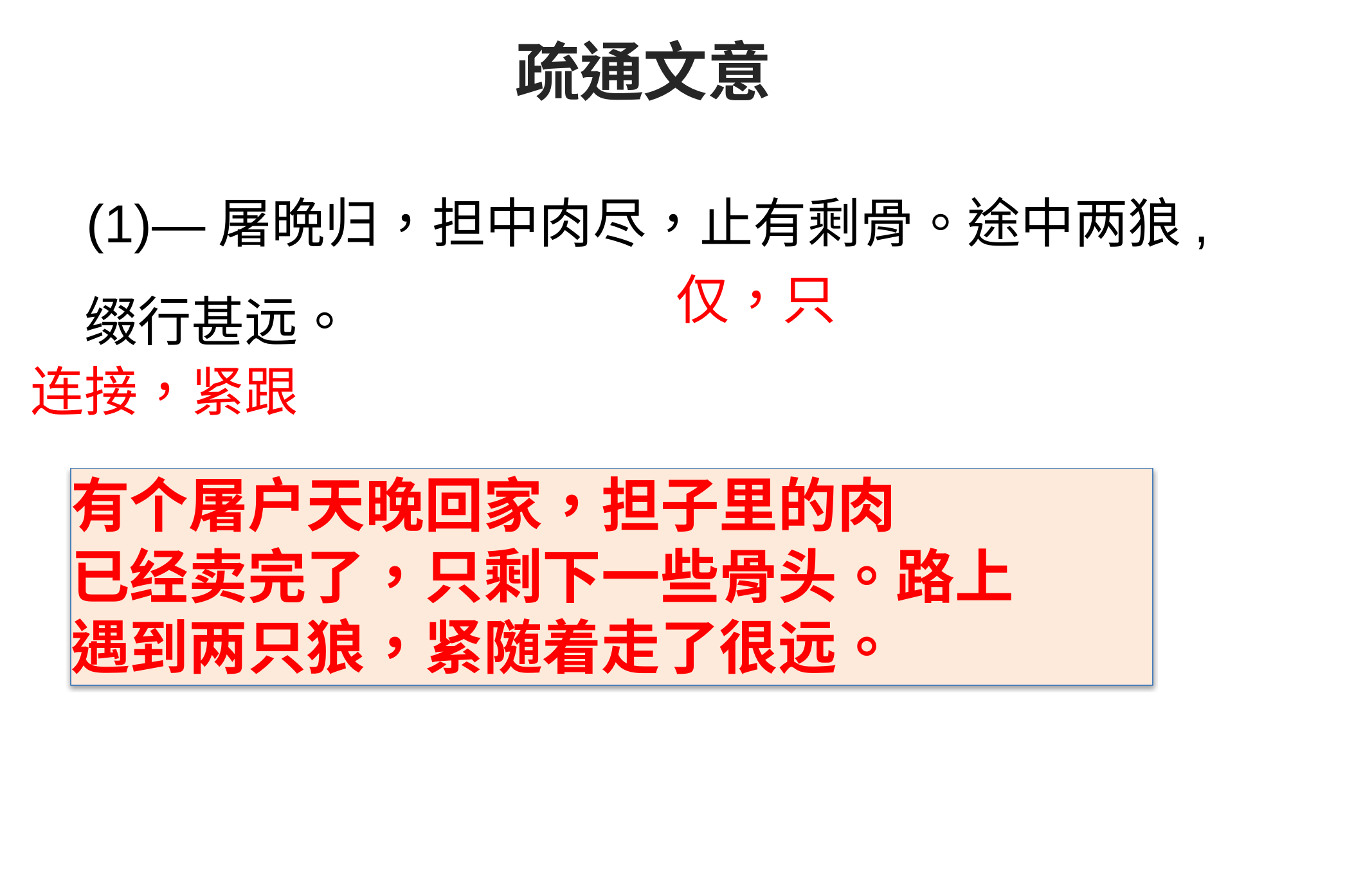

疏通文意
(1)—屠晩归，担中肉尽，止有剩骨。途中两狼,
仅，只
缀行甚远。
连接，紧跟
有个屠户天晚回家，担子里的肉
已经卖完了，只剩下一些骨头。路上
遇到两只狼，紧随着走了很远。